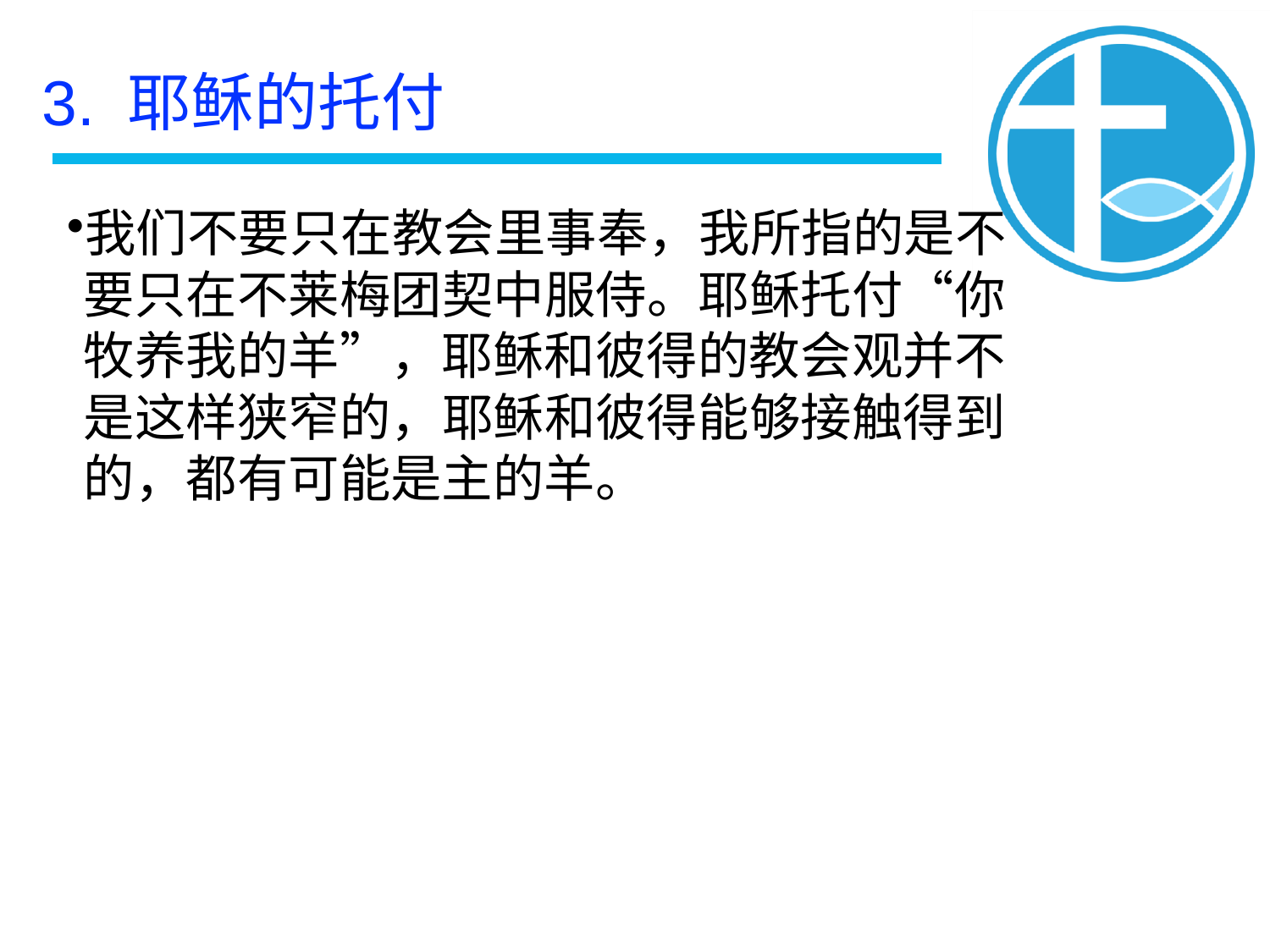

3. 耶稣的托付
我们不要只在教会里事奉，我所指的是不要只在不莱梅团契中服侍。耶稣托付“你牧养我的羊”，耶稣和彼得的教会观并不是这样狭窄的，耶稣和彼得能够接触得到的，都有可能是主的羊。